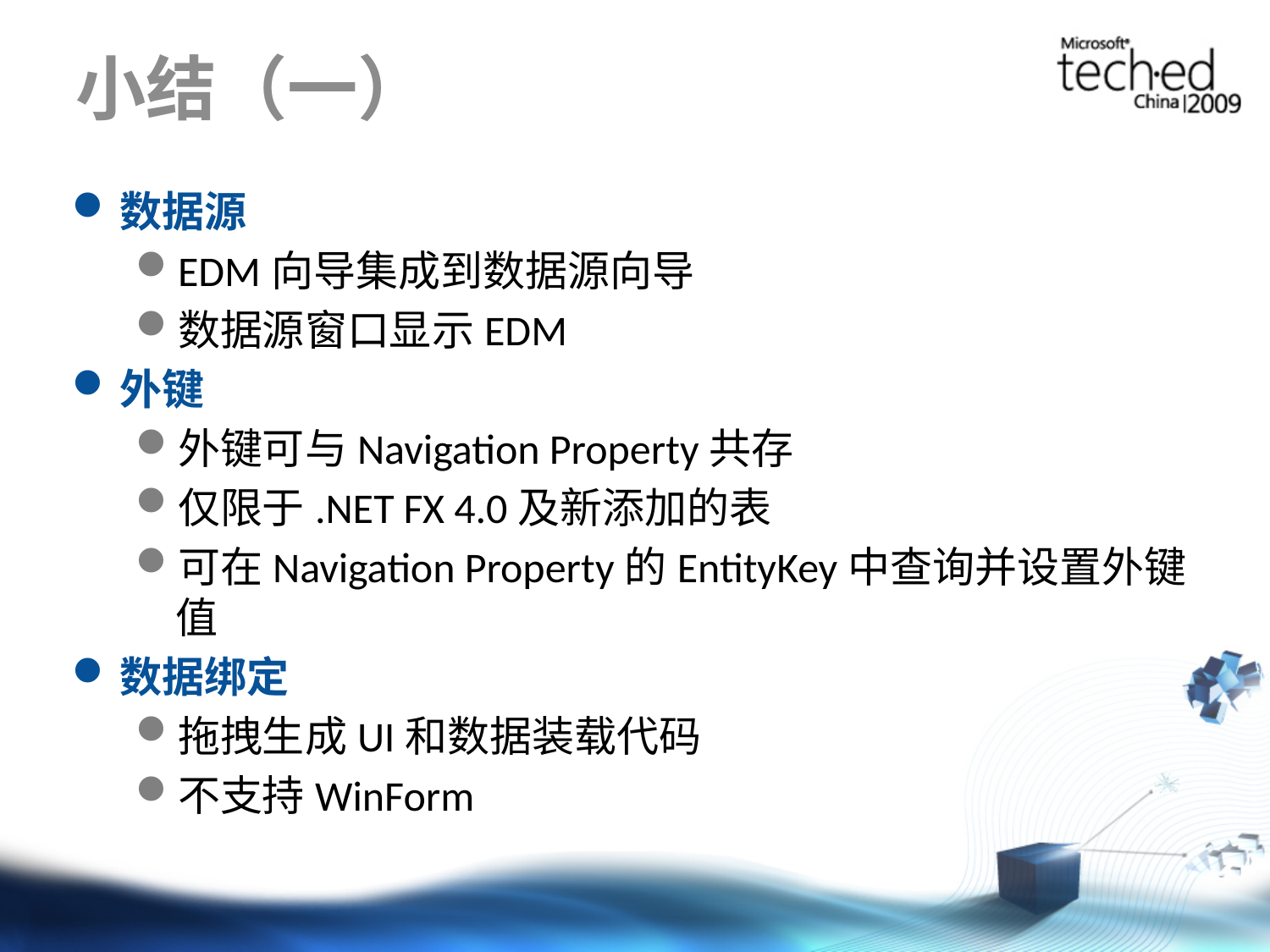

# 小结（一）
数据源
EDM向导集成到数据源向导
数据源窗口显示EDM
外键
外键可与Navigation Property共存
仅限于.NET FX 4.0及新添加的表
可在Navigation Property的EntityKey中查询并设置外键值
数据绑定
拖拽生成UI和数据装载代码
不支持WinForm